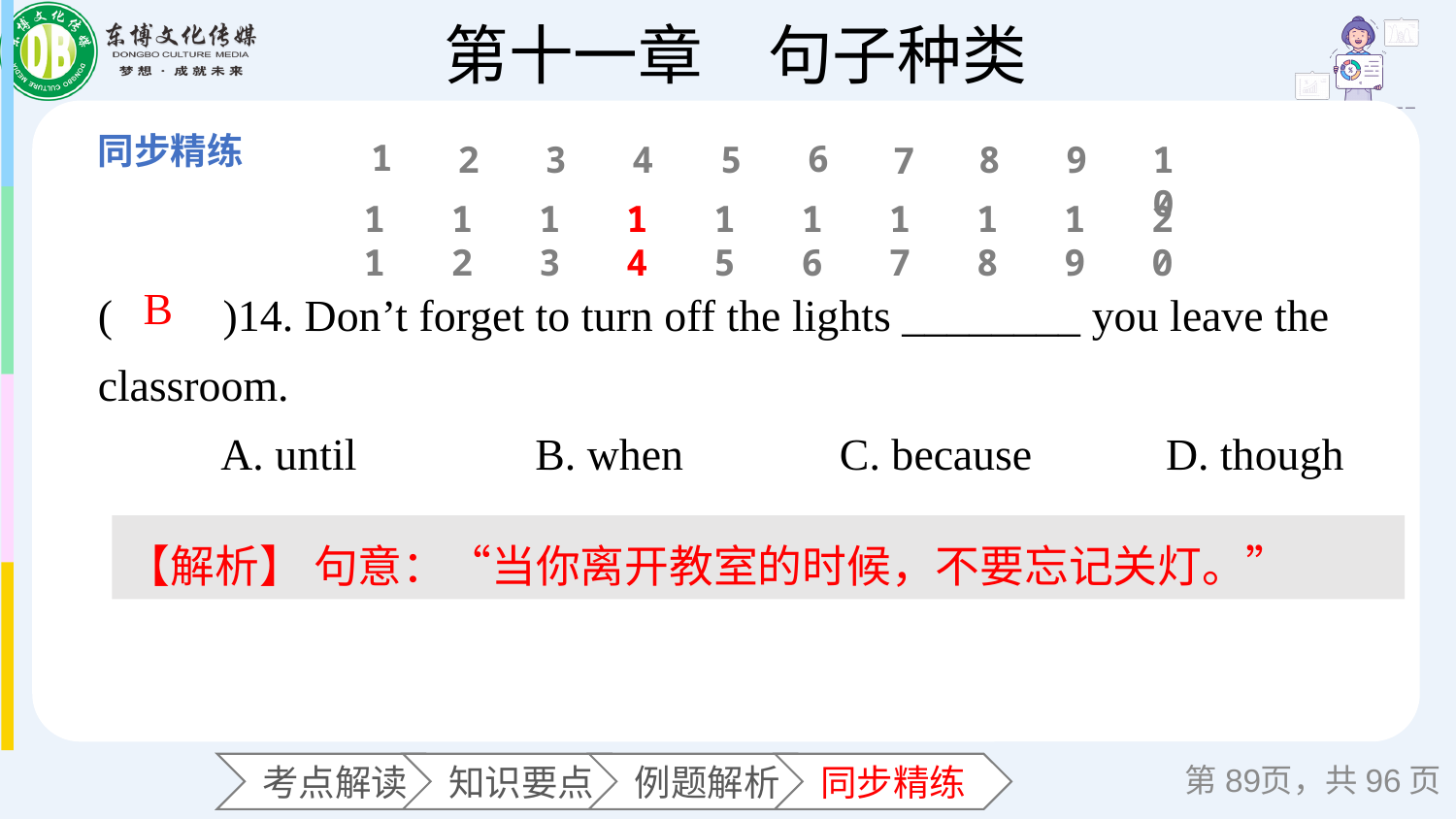

1
6
2
3
4
5
8
9
10
7
11
12
13
14
15
16
17
18
19
20
(　　)14. Don’t forget to turn off the lights ________ you leave the classroom.
           A. until                B. when              C. because            D. though
B
【解析】 句意：“当你离开教室的时候，不要忘记关灯。”
第89页，共96页